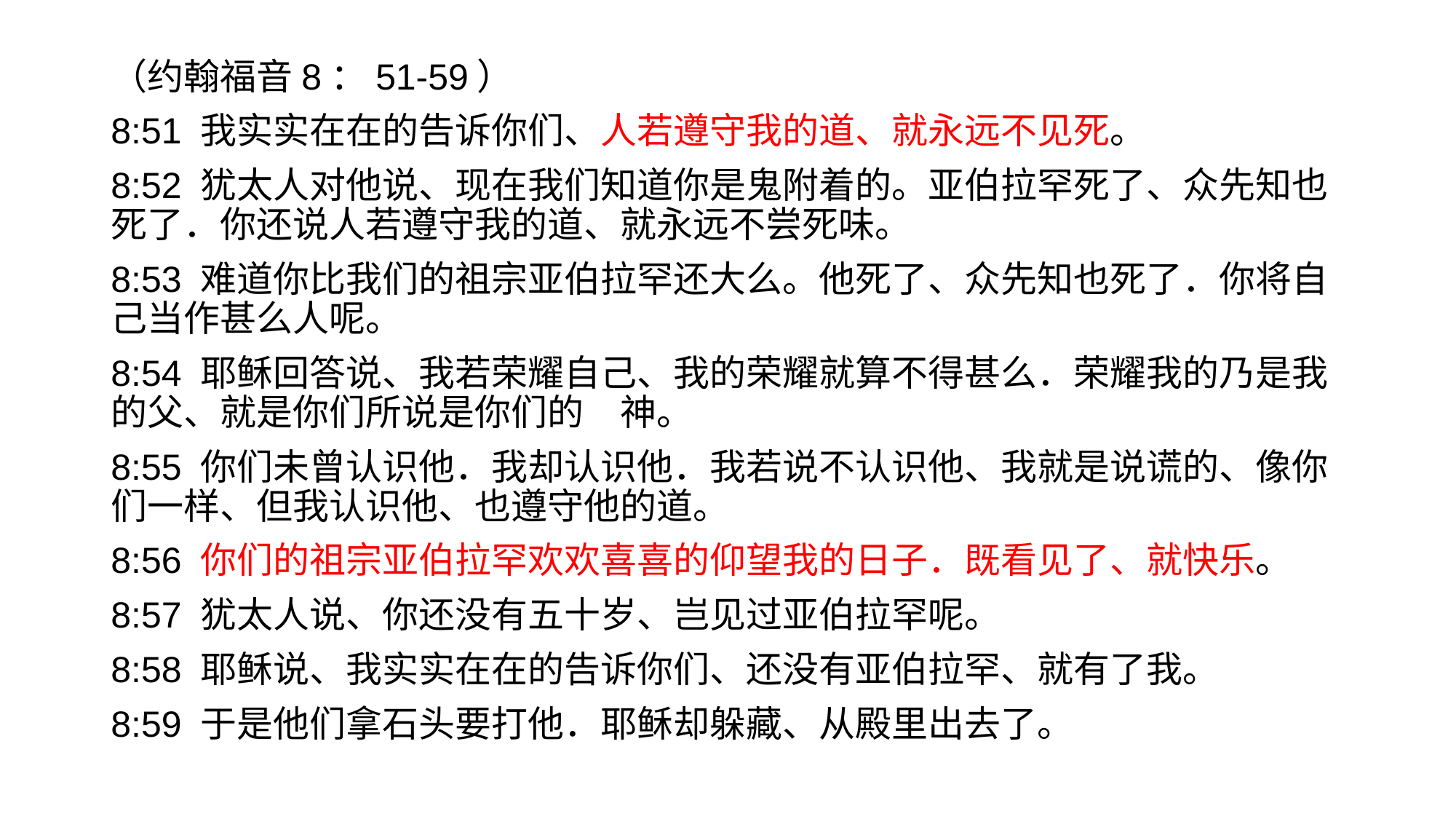

（约翰福音8：51-59）
8:51 我实实在在的告诉你们、人若遵守我的道、就永远不见死。
8:52 犹太人对他说、现在我们知道你是鬼附着的。亚伯拉罕死了、众先知也死了．你还说人若遵守我的道、就永远不尝死味。
8:53 难道你比我们的祖宗亚伯拉罕还大么。他死了、众先知也死了．你将自己当作甚么人呢。
8:54 耶稣回答说、我若荣耀自己、我的荣耀就算不得甚么．荣耀我的乃是我的父、就是你们所说是你们的　神。
8:55 你们未曾认识他．我却认识他．我若说不认识他、我就是说谎的、像你们一样、但我认识他、也遵守他的道。
8:56 你们的祖宗亚伯拉罕欢欢喜喜的仰望我的日子．既看见了、就快乐。
8:57 犹太人说、你还没有五十岁、岂见过亚伯拉罕呢。
8:58 耶稣说、我实实在在的告诉你们、还没有亚伯拉罕、就有了我。
8:59 于是他们拿石头要打他．耶稣却躲藏、从殿里出去了。